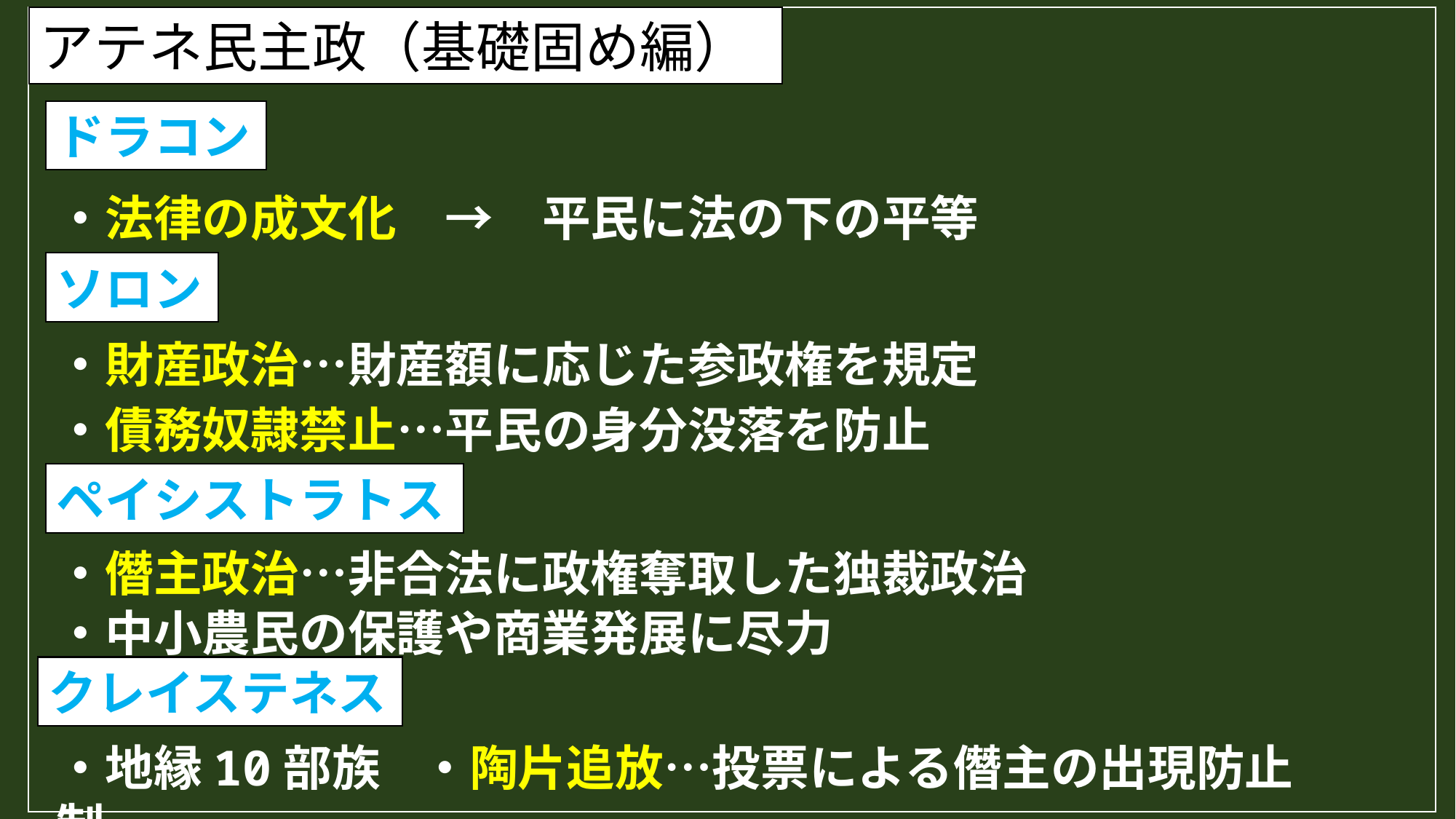

アテネ民主政（基礎固め編）
ドラコン
・法律の成文化　→　平民に法の下の平等
ソロン
・財産政治…財産額に応じた参政権を規定
・債務奴隷禁止…平民の身分没落を防止
ペイシストラトス
・僭主政治…非合法に政権奪取した独裁政治
・中小農民の保護や商業発展に尽力
クレイステネス
・地縁10部族制
・陶片追放…投票による僭主の出現防止